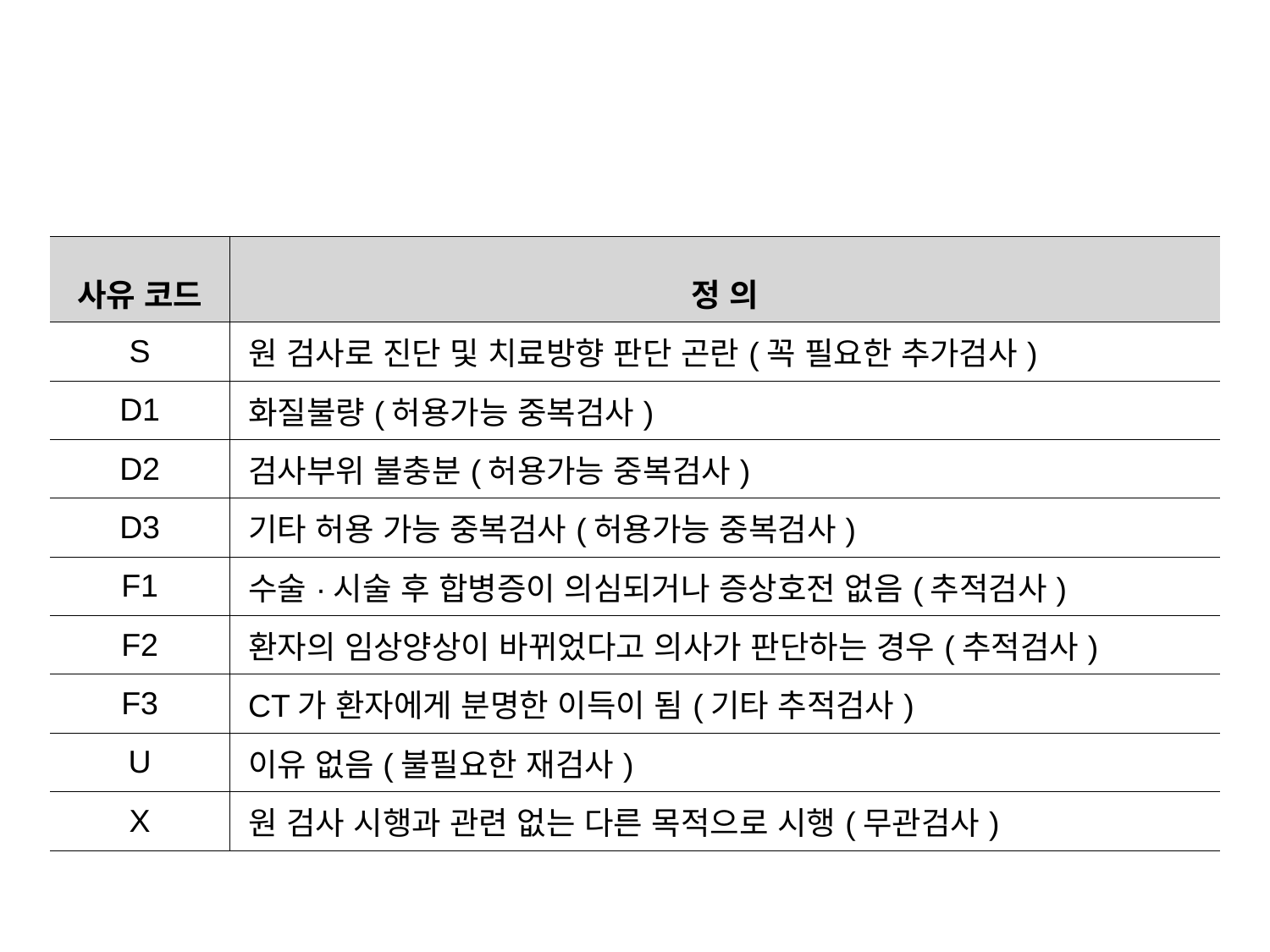

#
| 사유 코드 | 정 의 |
| --- | --- |
| S | 원 검사로 진단 및 치료방향 판단 곤란(꼭 필요한 추가검사) |
| D1 | 화질불량(허용가능 중복검사) |
| D2 | 검사부위 불충분(허용가능 중복검사) |
| D3 | 기타 허용 가능 중복검사(허용가능 중복검사) |
| F1 | 수술·시술 후 합병증이 의심되거나 증상호전 없음(추적검사) |
| F2 | 환자의 임상양상이 바뀌었다고 의사가 판단하는 경우(추적검사) |
| F3 | CT가 환자에게 분명한 이득이 됨(기타 추적검사) |
| U | 이유 없음(불필요한 재검사) |
| X | 원 검사 시행과 관련 없는 다른 목적으로 시행(무관검사) |